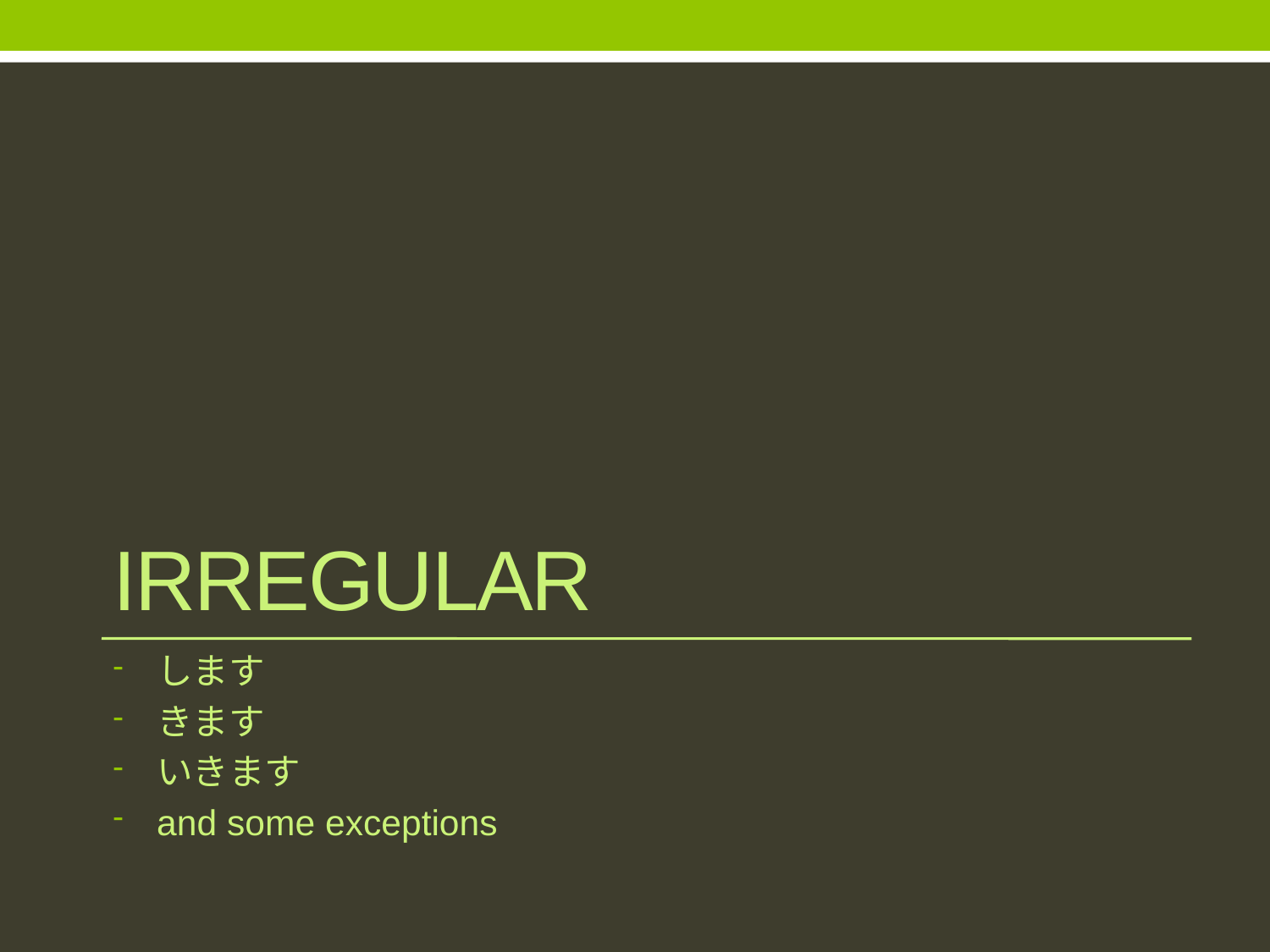

# IRREGULAR
します
きます
いきます
and some exceptions